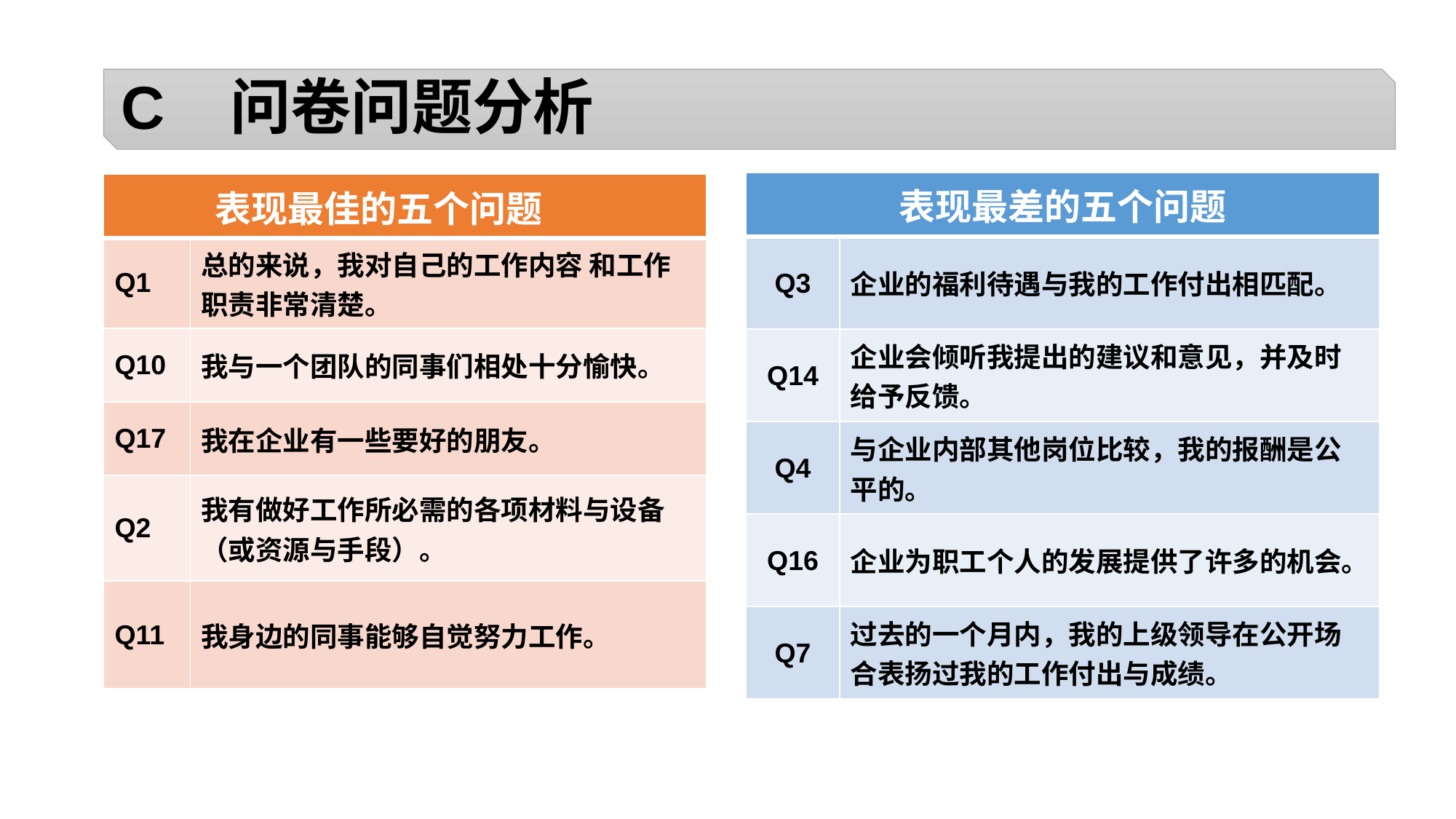

#
C   问卷问题分析
| 表现最差的五个问题 |  |
| --- | --- |
| Q3 | 企业的福利待遇与我的工作付出相匹配。 |
| Q14 | 企业会倾听我提出的建议和意见，并及时给予反馈。 |
| Q4 | 与企业内部其他岗位比较，我的报酬是公平的。 |
| Q16 | 企业为职工个人的发展提供了许多的机会。 |
| Q7 | 过去的一个月内，我的上级领导在公开场合表扬过我的工作付出与成绩。 |
| 表现最佳的五个问题 |  |
| --- | --- |
| Q1 | 总的来说，我对自己的工作内容 和工作职责非常清楚。 |
| Q10 | 我与一个团队的同事们相处十分愉快。 |
| Q17 | 我在企业有一些要好的朋友。 |
| Q2 | 我有做好工作所必需的各项材料与设备（或资源与手段）。 |
| Q11 | 我身边的同事能够自觉努力工作。 |